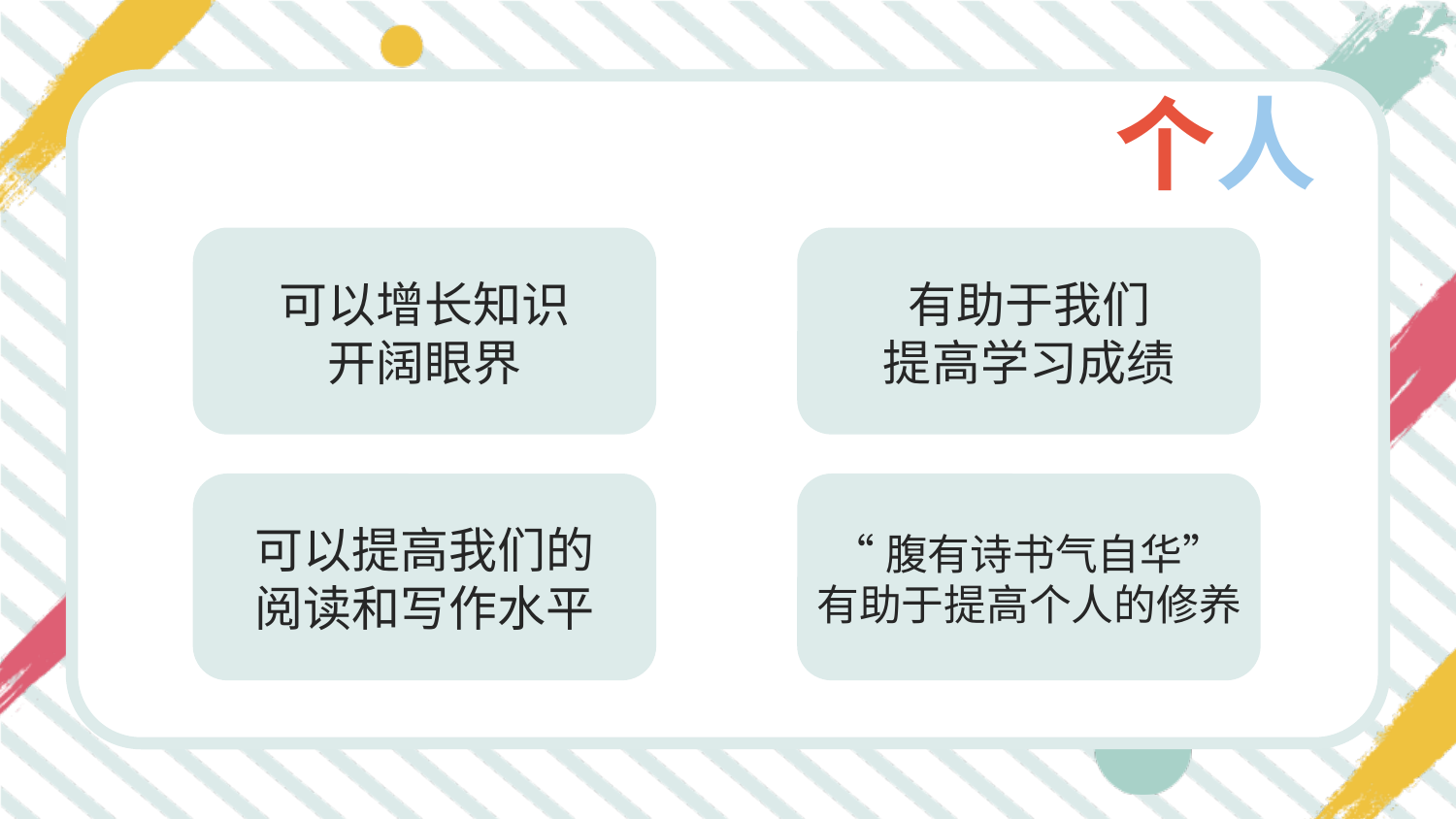

个人

可以增长知识
开阔眼界

有助于我们
提高学习成绩

可以提高我们的
阅读和写作水平

“腹有诗书气自华”
有助于提高个人的修养